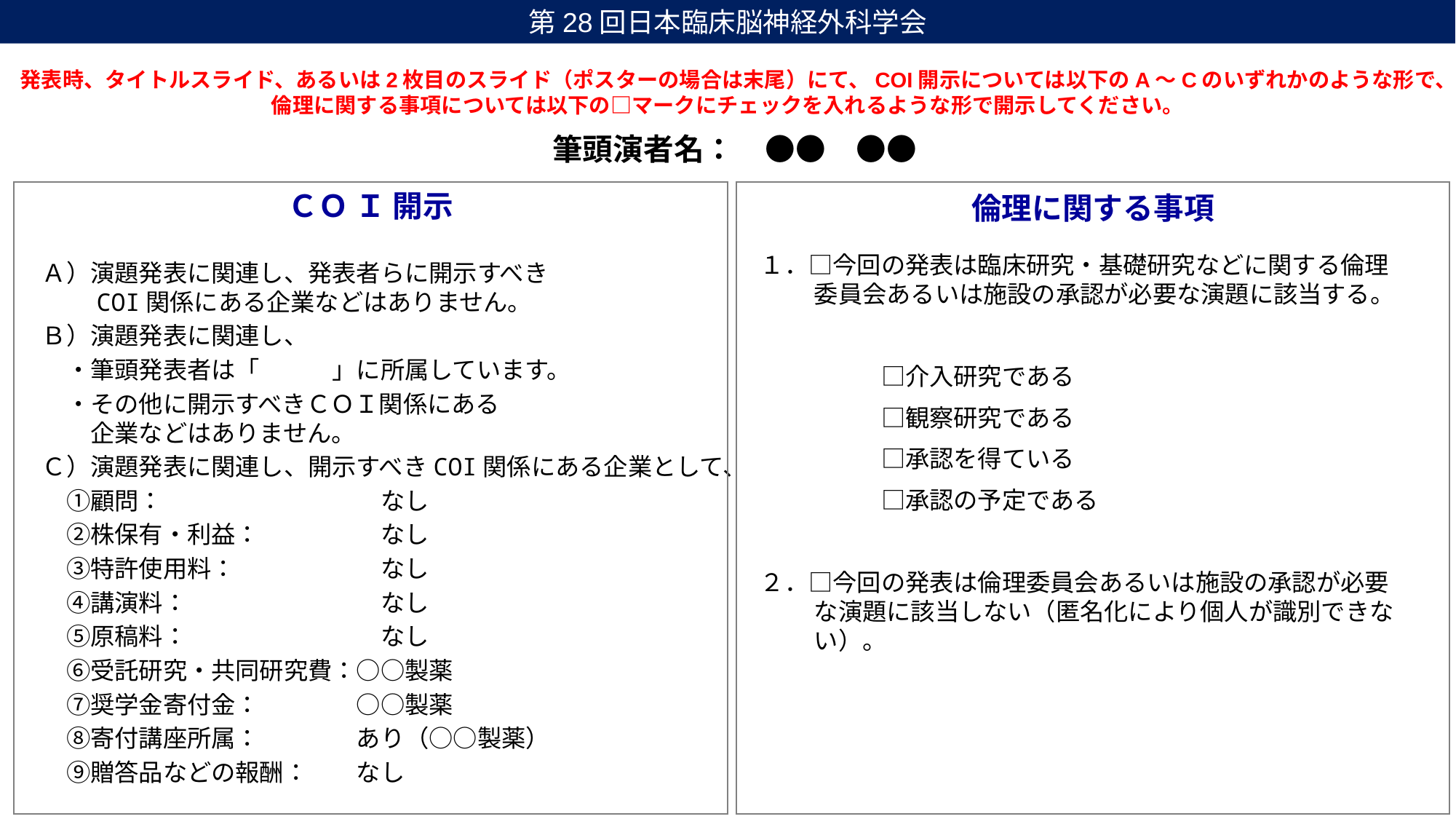

第28回日本臨床脳神経外科学会
発表時、タイトルスライド、あるいは2枚目のスライド（ポスターの場合は末尾）にて、COI開示については以下のA～Cのいずれかのような形で、
倫理に関する事項については以下の□マークにチェックを入れるような形で開示してください。
筆頭演者名：　●●　●●
ＣＯ Ｉ 開示

倫理に関する事項
１．□今回の発表は臨床研究・基礎研究などに関する倫理委員会あるいは施設の承認が必要な演題に該当する。

　　　　　□介入研究である
　　　　　□観察研究である
　　　　　□承認を得ている
　　　　　□承認の予定である

２．□今回の発表は倫理委員会あるいは施設の承認が必要な演題に該当しない（匿名化により個人が識別できない）。
Ａ）演題発表に関連し、発表者らに開示すべき
　　COI関係にある企業などはありません。
Ｂ）演題発表に関連し、
　・筆頭発表者は「　　　」に所属しています。
　・その他に開示すべきＣＯＩ関係にある
　　企業などはありません。
Ｃ）演題発表に関連し、開示すべきCOI関係にある企業として、
　①顧問：　　　　　　　　　なし
　②株保有・利益：　　　　　なし
　③特許使用料：　　　　　　なし
　④講演料：　　　　　　　　なし
　⑤原稿料：　　　　　　　　なし
　⑥受託研究・共同研究費：○○製薬
　⑦奨学金寄付金：　　　　○○製薬
　⑧寄付講座所属：　　　　あり（○○製薬）
　⑨贈答品などの報酬：　　なし